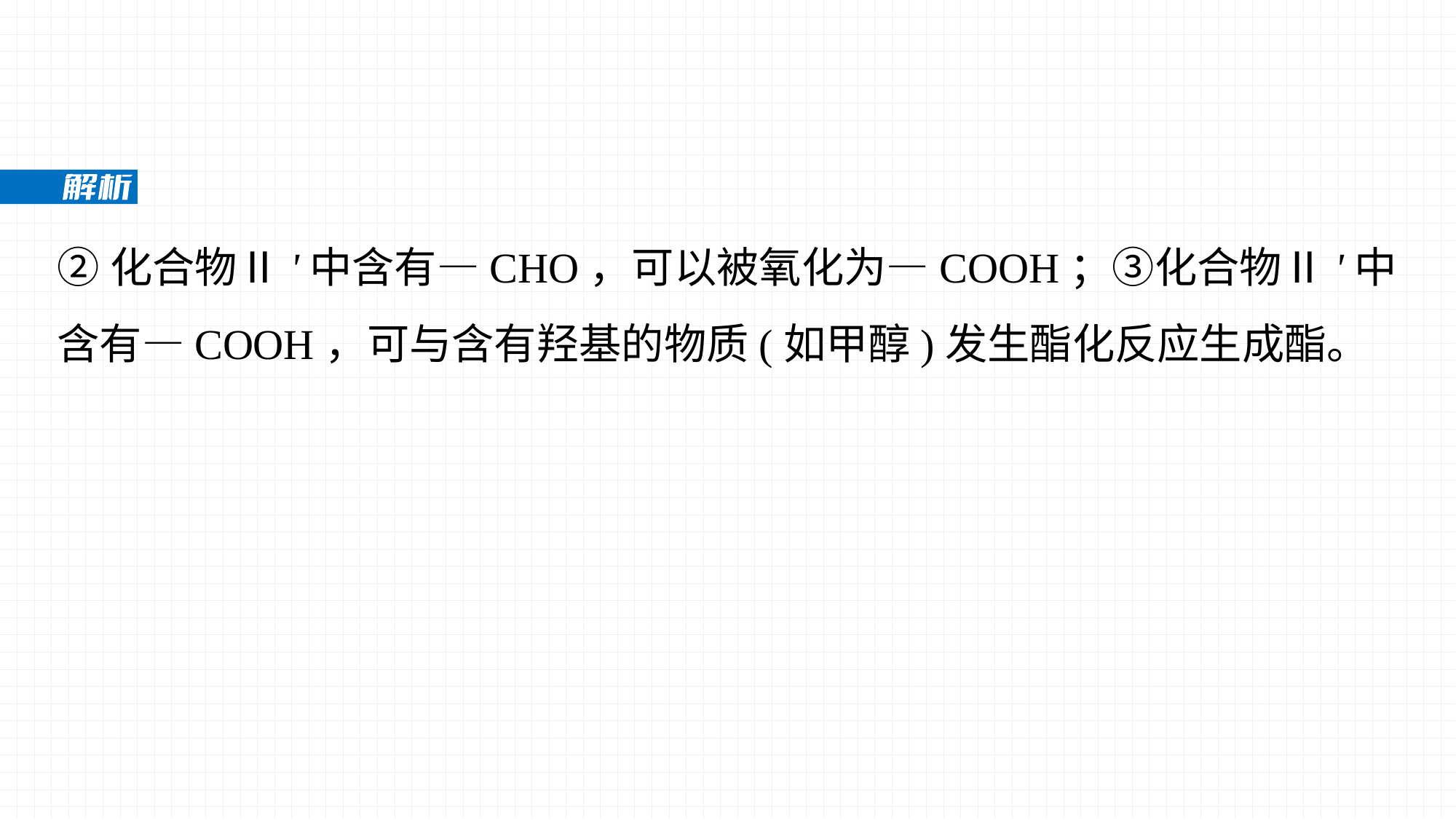

②化合物Ⅱ'中含有—CHO，可以被氧化为—COOH；③化合物Ⅱ'中含有—COOH，可与含有羟基的物质(如甲醇)发生酯化反应生成酯。